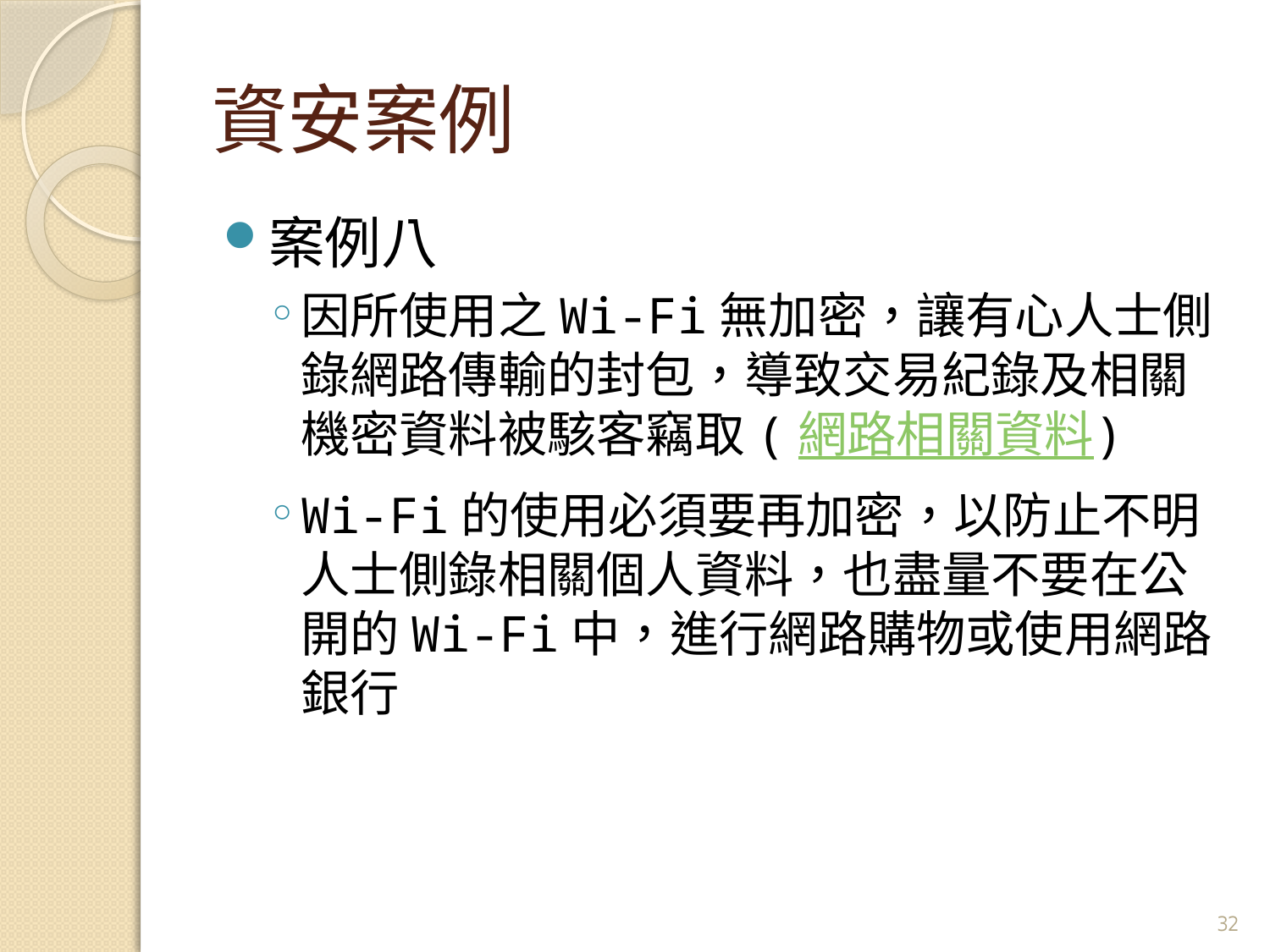

# 資安案例
案例八
因所使用之Wi-Fi無加密，讓有心人士側錄網路傳輸的封包，導致交易紀錄及相關機密資料被駭客竊取(網路相關資料)
Wi-Fi的使用必須要再加密，以防止不明人士側錄相關個人資料，也盡量不要在公開的Wi-Fi中，進行網路購物或使用網路銀行
32